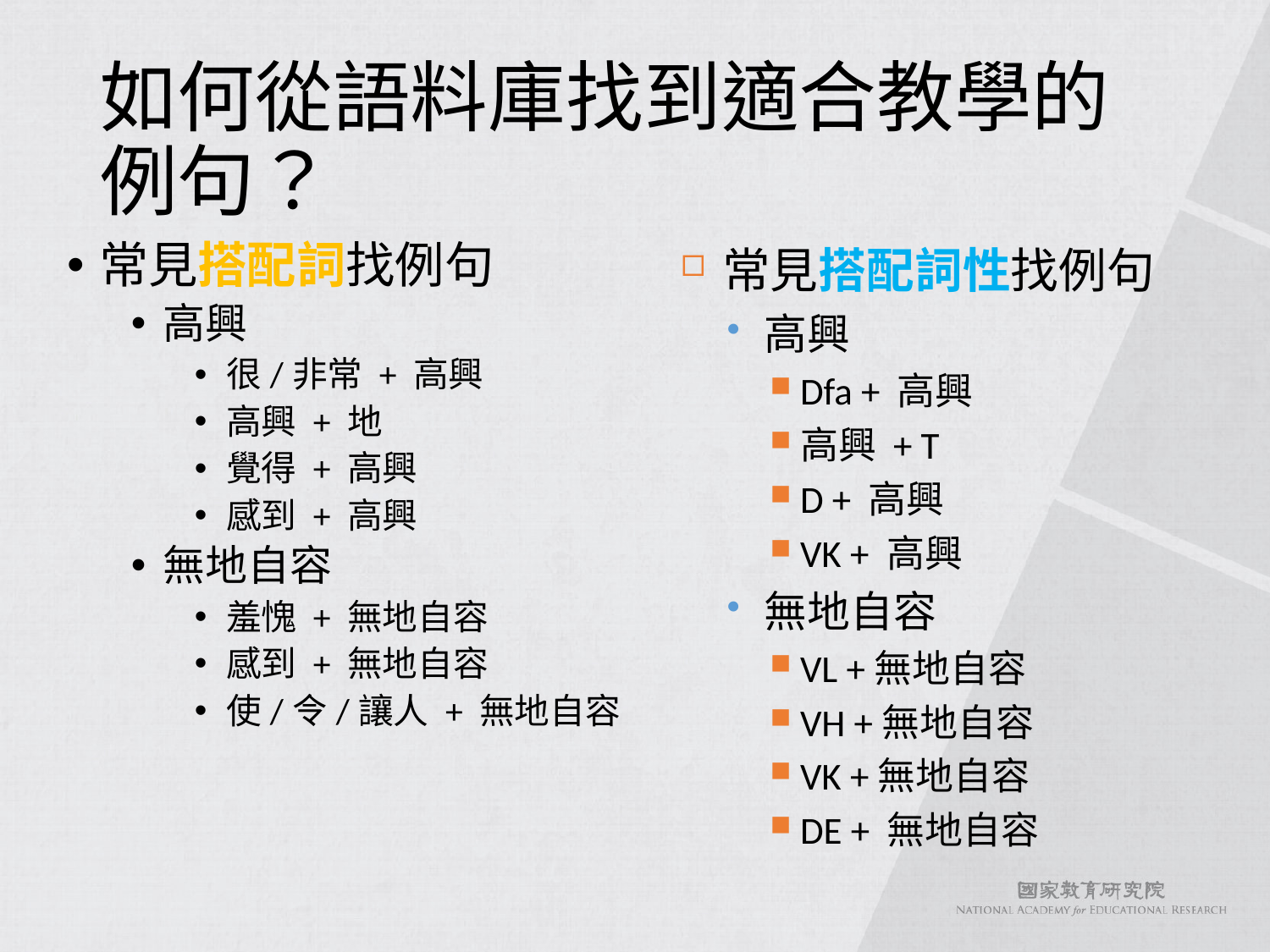

# 如何從語料庫找到適合教學的例句？
常見搭配詞找例句
高興
很/非常 + 高興
高興 + 地
覺得 + 高興
感到 + 高興
無地自容
羞愧 + 無地自容
感到 + 無地自容
使/令/讓人 + 無地自容

常見搭配詞性找例句
高興
Dfa + 高興
高興 + T
D + 高興
VK + 高興
無地自容
VL +無地自容
VH +無地自容
VK +無地自容
DE + 無地自容